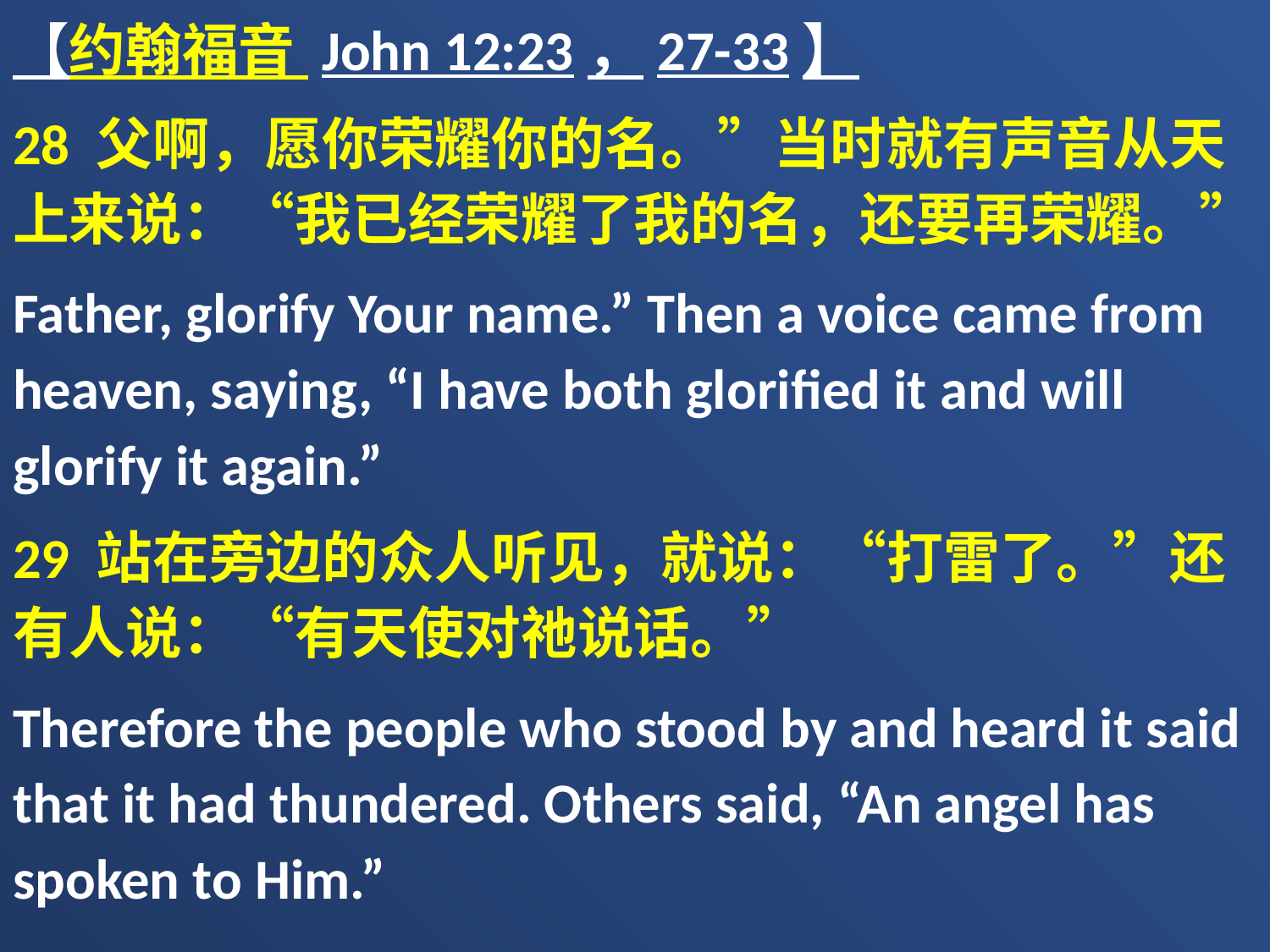

【约翰福音 John 12:23，27-33】
28 父啊，愿你荣耀你的名。”当时就有声音从天上来说：“我已经荣耀了我的名，还要再荣耀。”
Father, glorify Your name.” Then a voice came from heaven, saying, “I have both glorified it and will glorify it again.”
29 站在旁边的众人听见，就说：“打雷了。”还有人说：“有天使对祂说话。”
Therefore the people who stood by and heard it said that it had thundered. Others said, “An angel has spoken to Him.”